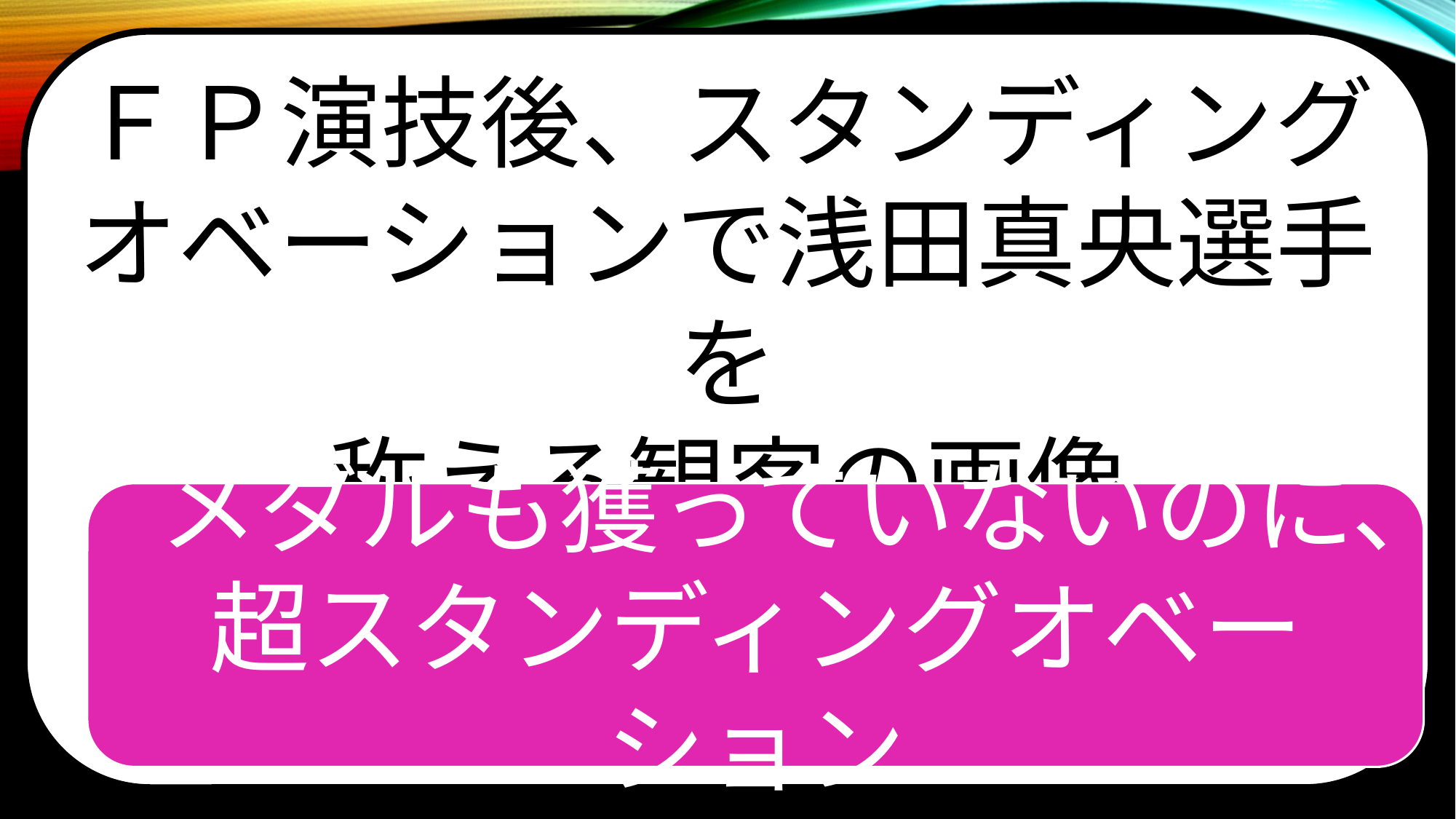

ＦＰ演技後、スタンディングオベーションで浅田真央選手を
称える観客の画像

#

メダルも獲っていないのに、
超スタンディングオベーション